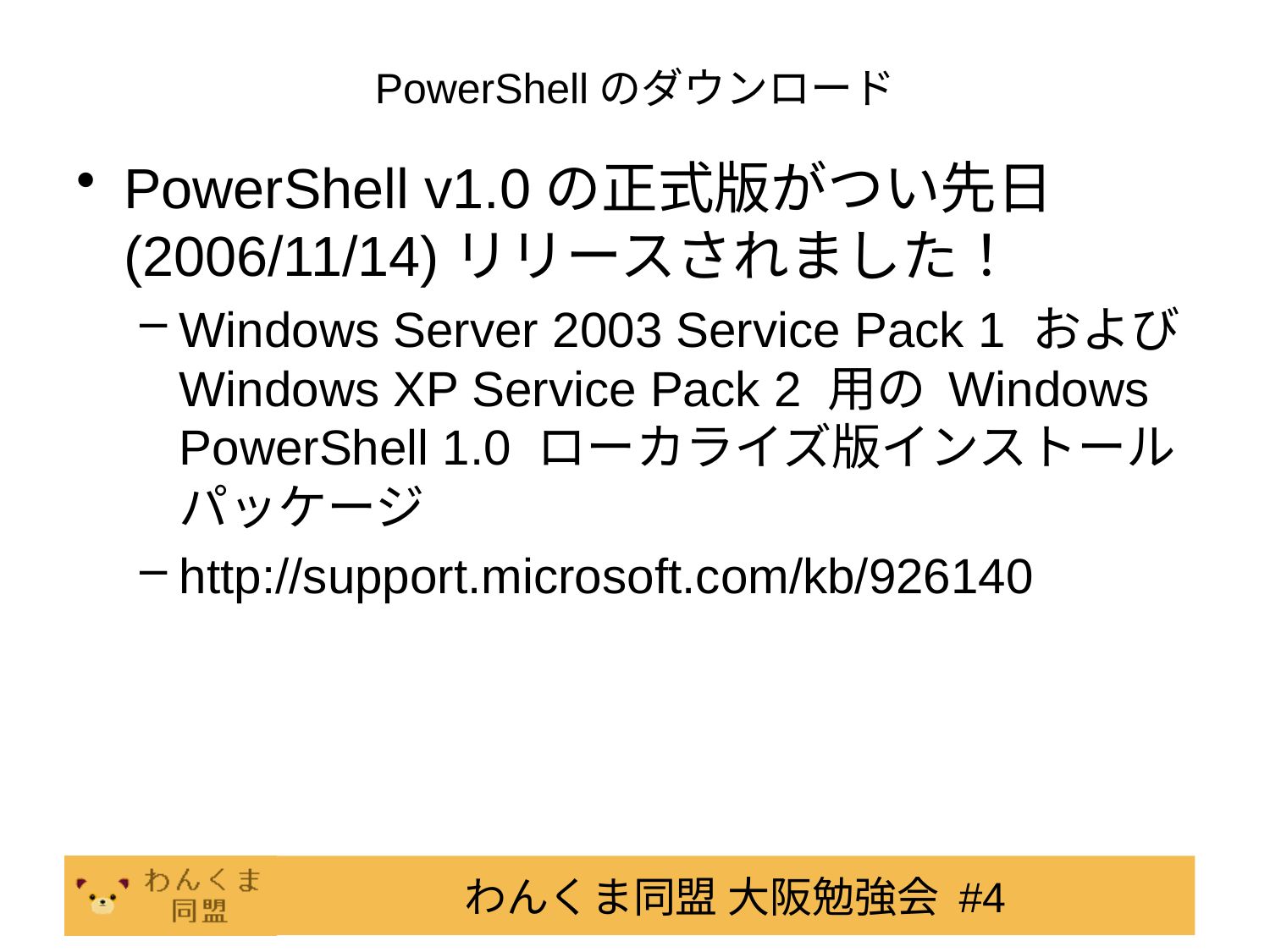

# PowerShellのダウンロード
PowerShell v1.0の正式版がつい先日(2006/11/14)リリースされました！
Windows Server 2003 Service Pack 1 および Windows XP Service Pack 2 用の Windows PowerShell 1.0 ローカライズ版インストール パッケージ
http://support.microsoft.com/kb/926140